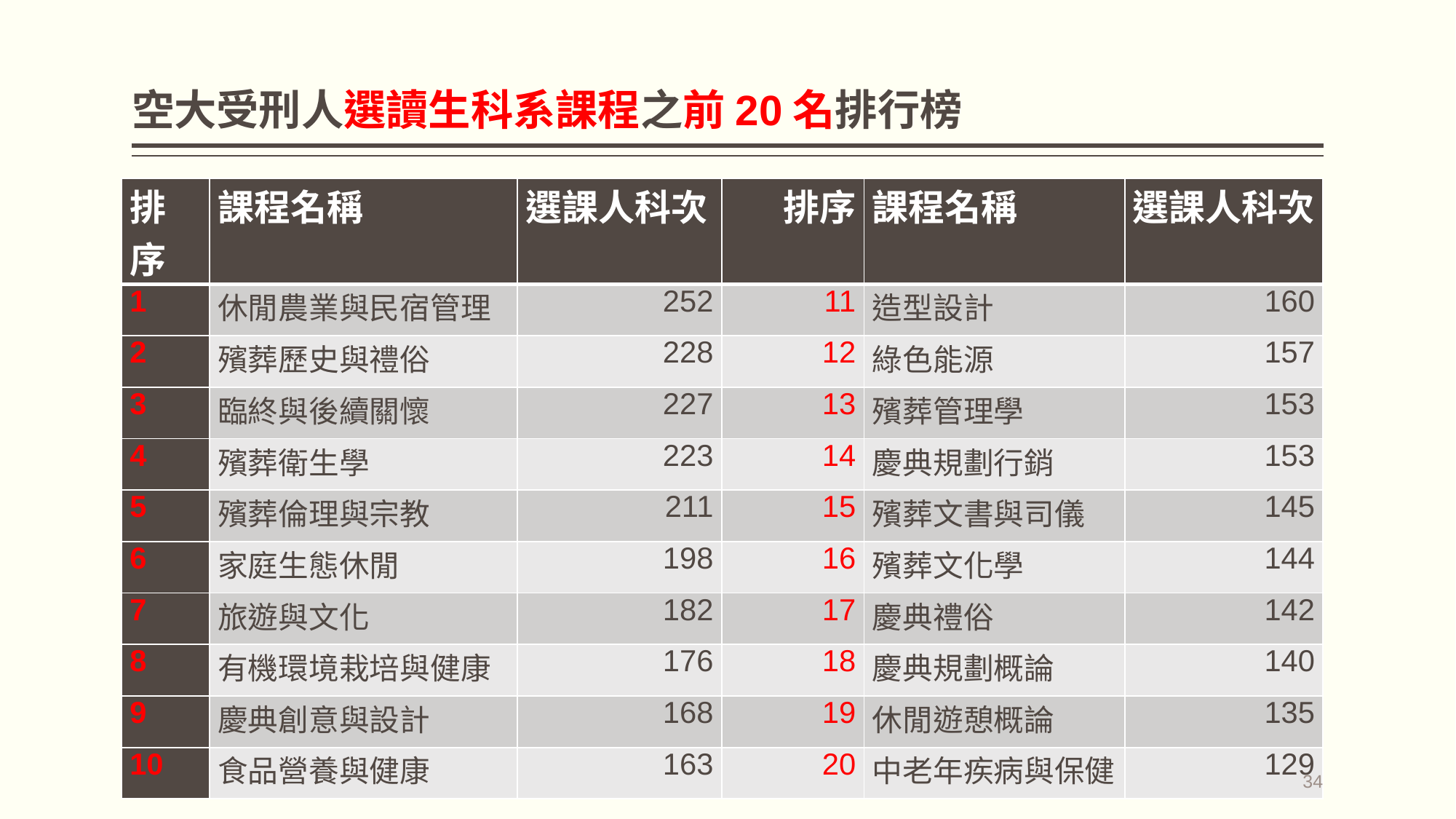

# 空大受刑人選讀生科系課程之前20名排行榜
| 排序 | 課程名稱 | 選課人科次 | 排序 | 課程名稱 | 選課人科次 |
| --- | --- | --- | --- | --- | --- |
| 1 | 休閒農業與民宿管理 | 252 | 11 | 造型設計 | 160 |
| 2 | 殯葬歷史與禮俗 | 228 | 12 | 綠色能源 | 157 |
| 3 | 臨終與後續關懷 | 227 | 13 | 殯葬管理學 | 153 |
| 4 | 殯葬衛生學 | 223 | 14 | 慶典規劃行銷 | 153 |
| 5 | 殯葬倫理與宗教 | 211 | 15 | 殯葬文書與司儀 | 145 |
| 6 | 家庭生態休閒 | 198 | 16 | 殯葬文化學 | 144 |
| 7 | 旅遊與文化 | 182 | 17 | 慶典禮俗 | 142 |
| 8 | 有機環境栽培與健康 | 176 | 18 | 慶典規劃概論 | 140 |
| 9 | 慶典創意與設計 | 168 | 19 | 休閒遊憩概論 | 135 |
| 10 | 食品營養與健康 | 163 | 20 | 中老年疾病與保健 | 129 |
34